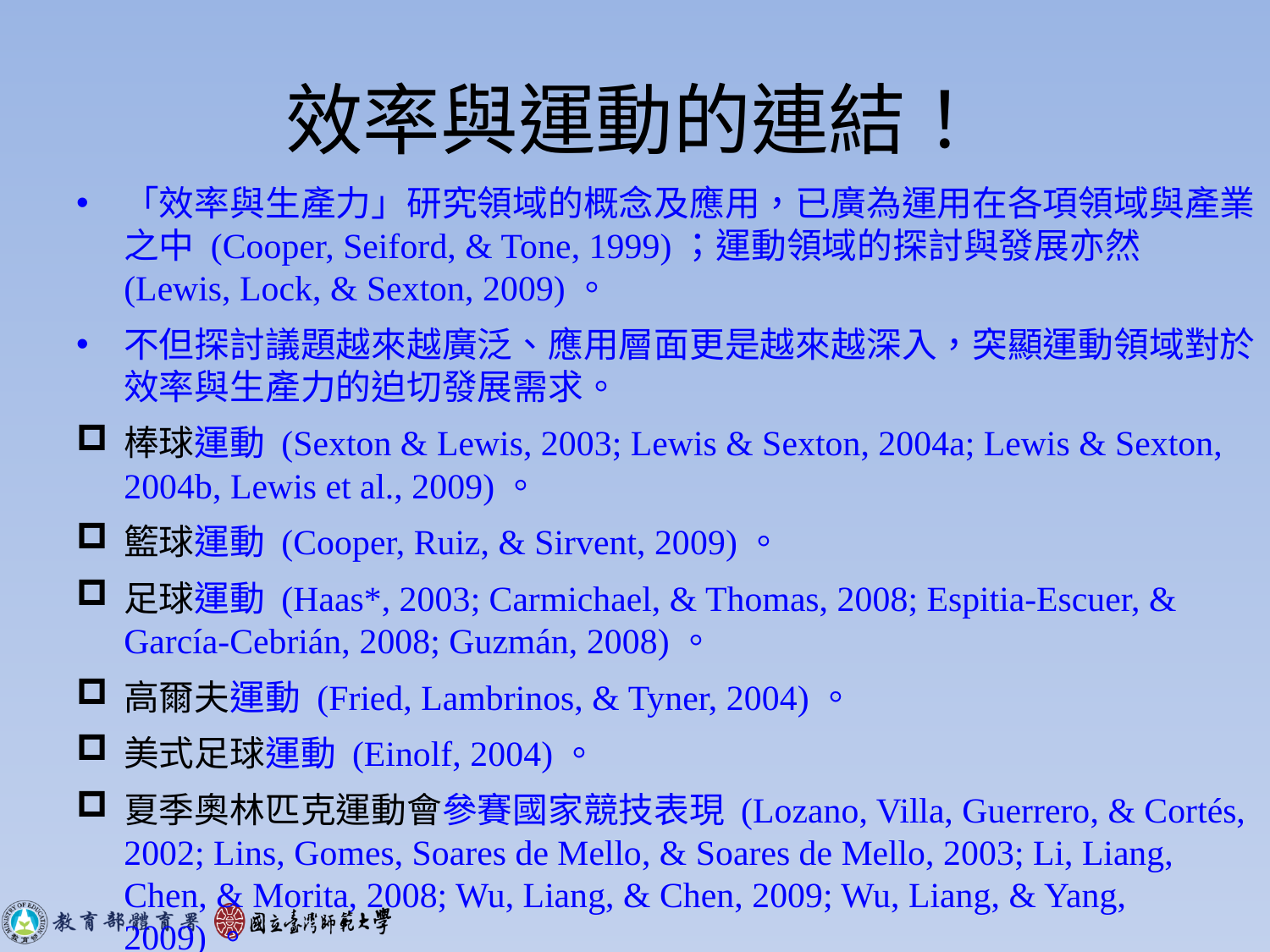

# 效率與運動的連結！
「效率與生產力」研究領域的概念及應用，已廣為運用在各項領域與產業之中 (Cooper, Seiford, & Tone, 1999)；運動領域的探討與發展亦然 (Lewis, Lock, & Sexton, 2009)。
不但探討議題越來越廣泛、應用層面更是越來越深入，突顯運動領域對於效率與生產力的迫切發展需求。
棒球運動 (Sexton & Lewis, 2003; Lewis & Sexton, 2004a; Lewis & Sexton, 2004b, Lewis et al., 2009)。
籃球運動 (Cooper, Ruiz, & Sirvent, 2009)。
足球運動 (Haas*, 2003; Carmichael, & Thomas, 2008; Espitia-Escuer, & García-Cebrián, 2008; Guzmán, 2008)。
高爾夫運動 (Fried, Lambrinos, & Tyner, 2004)。
美式足球運動 (Einolf, 2004)。
夏季奧林匹克運動會參賽國家競技表現 (Lozano, Villa, Guerrero, & Cortés, 2002; Lins, Gomes, Soares de Mello, & Soares de Mello, 2003; Li, Liang, Chen, & Morita, 2008; Wu, Liang, & Chen, 2009; Wu, Liang, & Yang, 2009)。